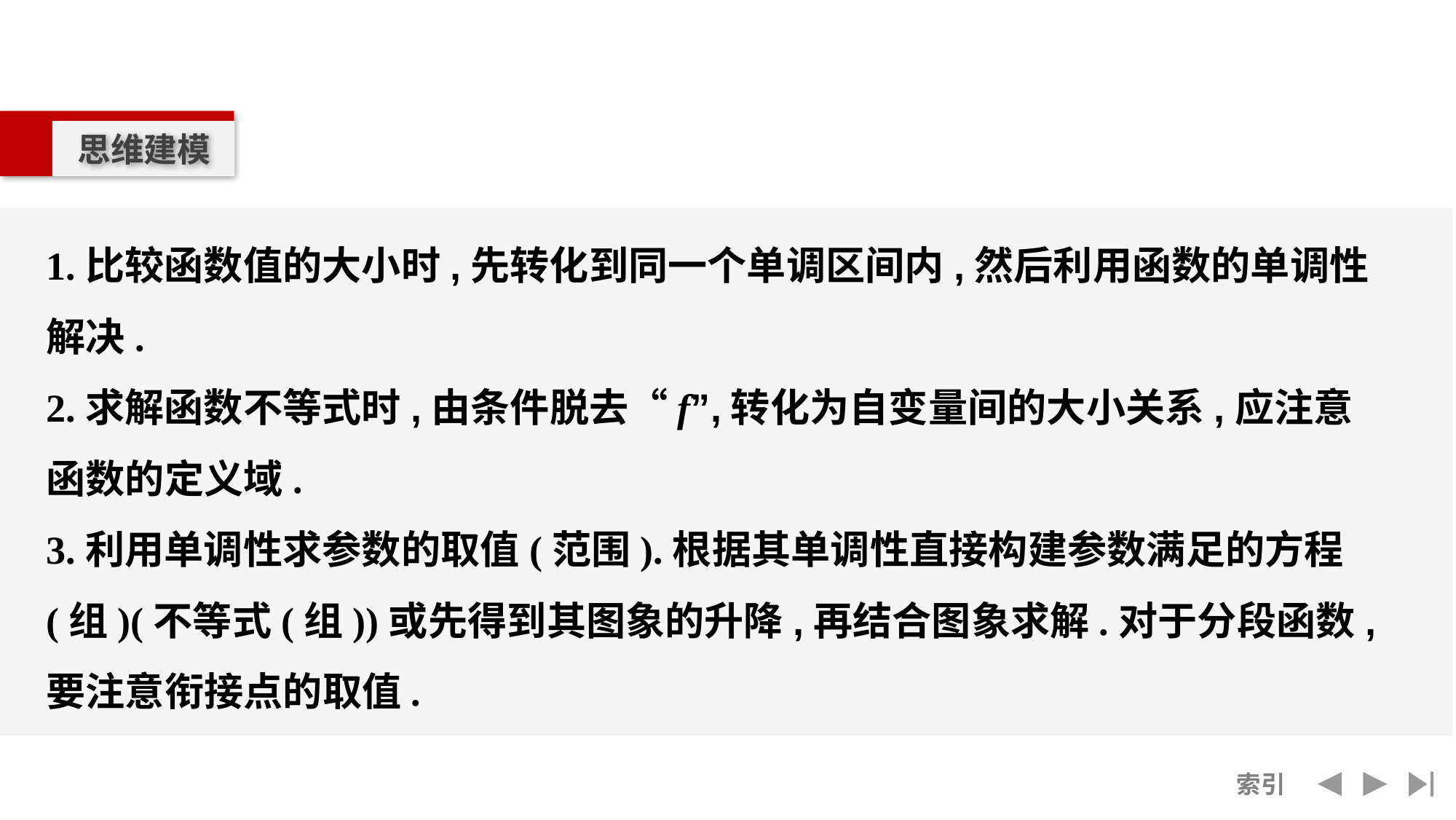

思维建模

1.比较函数值的大小时,先转化到同一个单调区间内,然后利用函数的单调性解决.
2.求解函数不等式时,由条件脱去“f”,转化为自变量间的大小关系,应注意函数的定义域.
3.利用单调性求参数的取值(范围).根据其单调性直接构建参数满足的方程(组)(不等式(组))或先得到其图象的升降,再结合图象求解.对于分段函数,要注意衔接点的取值.